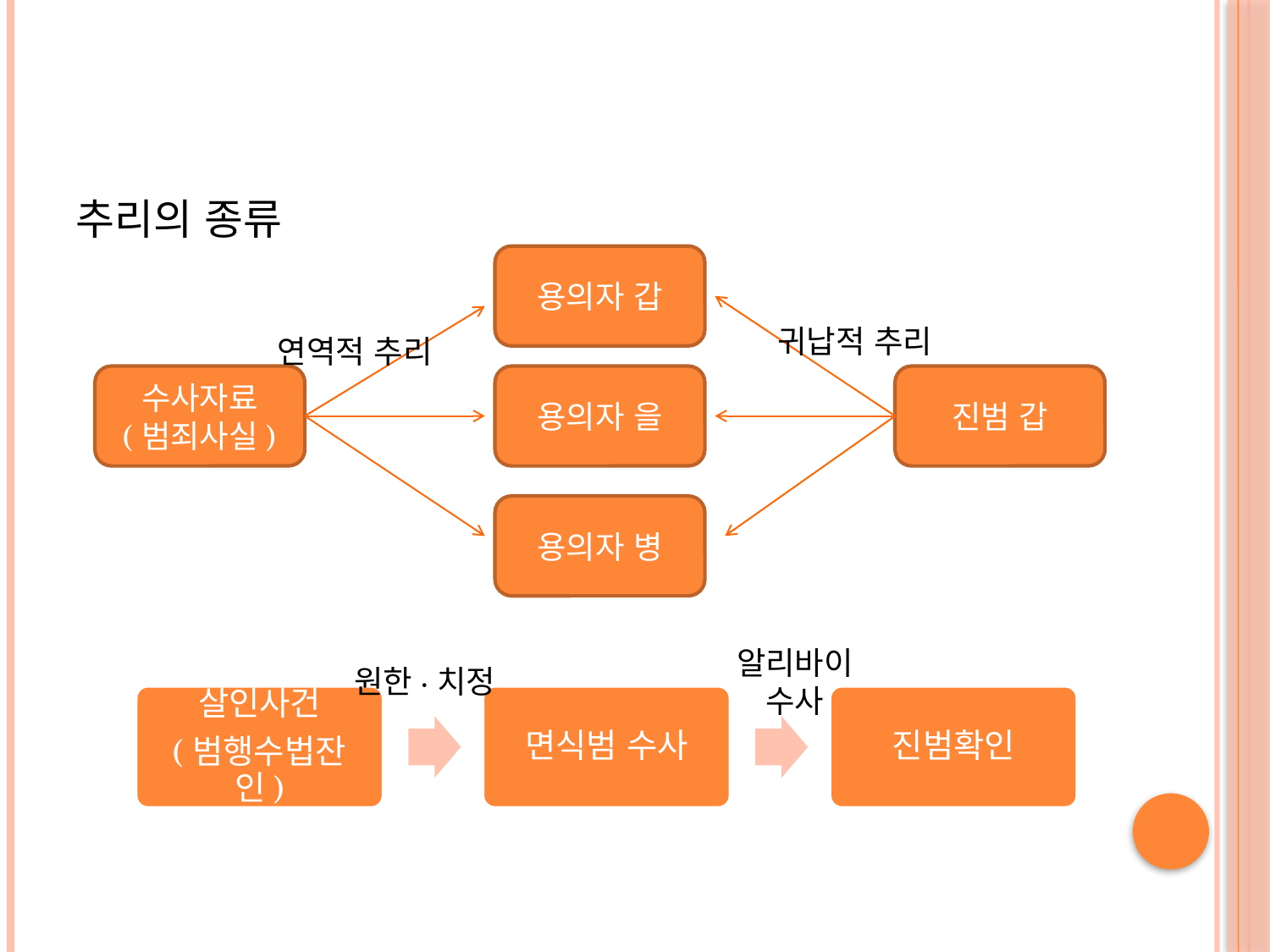

#
추리의 종류
용의자 갑
귀납적 추리
연역적 추리
수사자료
(범죄사실)
용의자 을
진범 갑
용의자 병
원한·치정
알리바이 수사
살인사건
(범행수법잔인)

면식범 수사

진범확인